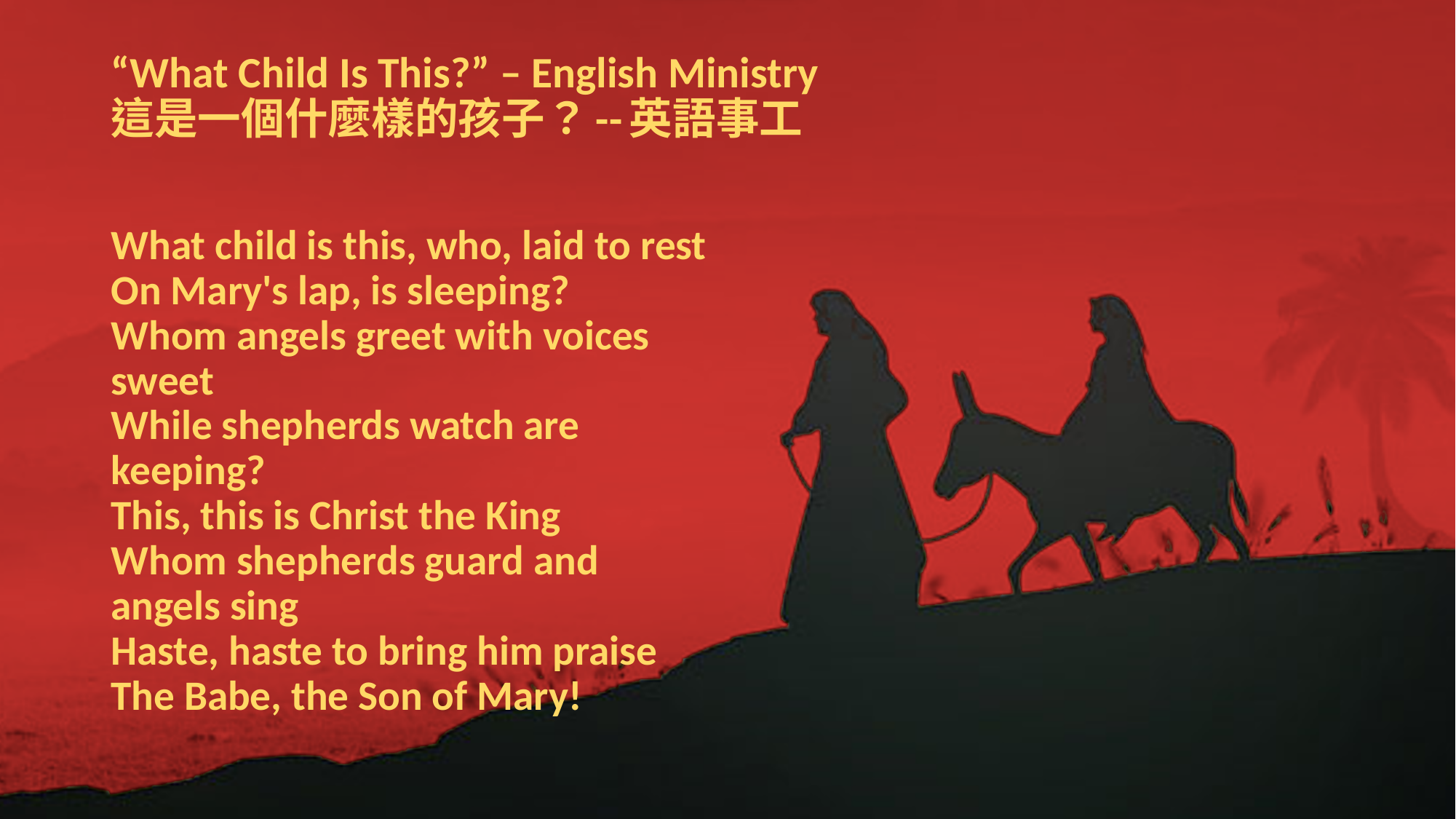

# “What Child Is This?” – English Ministry 這是一個什麼樣的孩子？--英語事工
What child is this, who, laid to rest
On Mary's lap, is sleeping?
Whom angels greet with voices sweet
While shepherds watch are keeping?
This, this is Christ the King
Whom shepherds guard and angels sing
Haste, haste to bring him praise
The Babe, the Son of Mary!